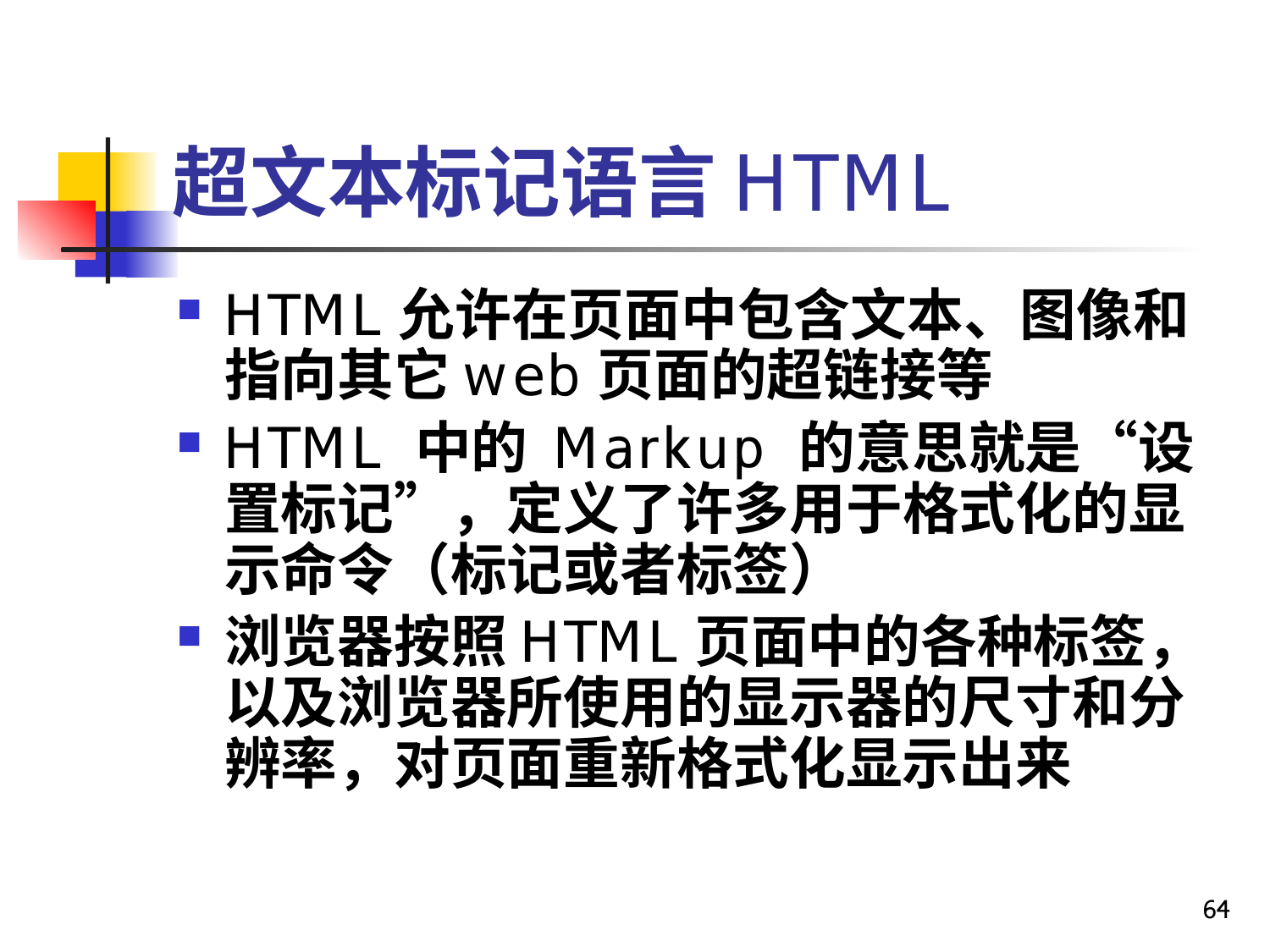

# 超文本标记语言HTML
HTML允许在页面中包含文本、图像和指向其它web页面的超链接等
HTML 中的 Markup 的意思就是“设置标记”，定义了许多用于格式化的显示命令（标记或者标签）
浏览器按照HTML页面中的各种标签，以及浏览器所使用的显示器的尺寸和分辨率，对页面重新格式化显示出来
64